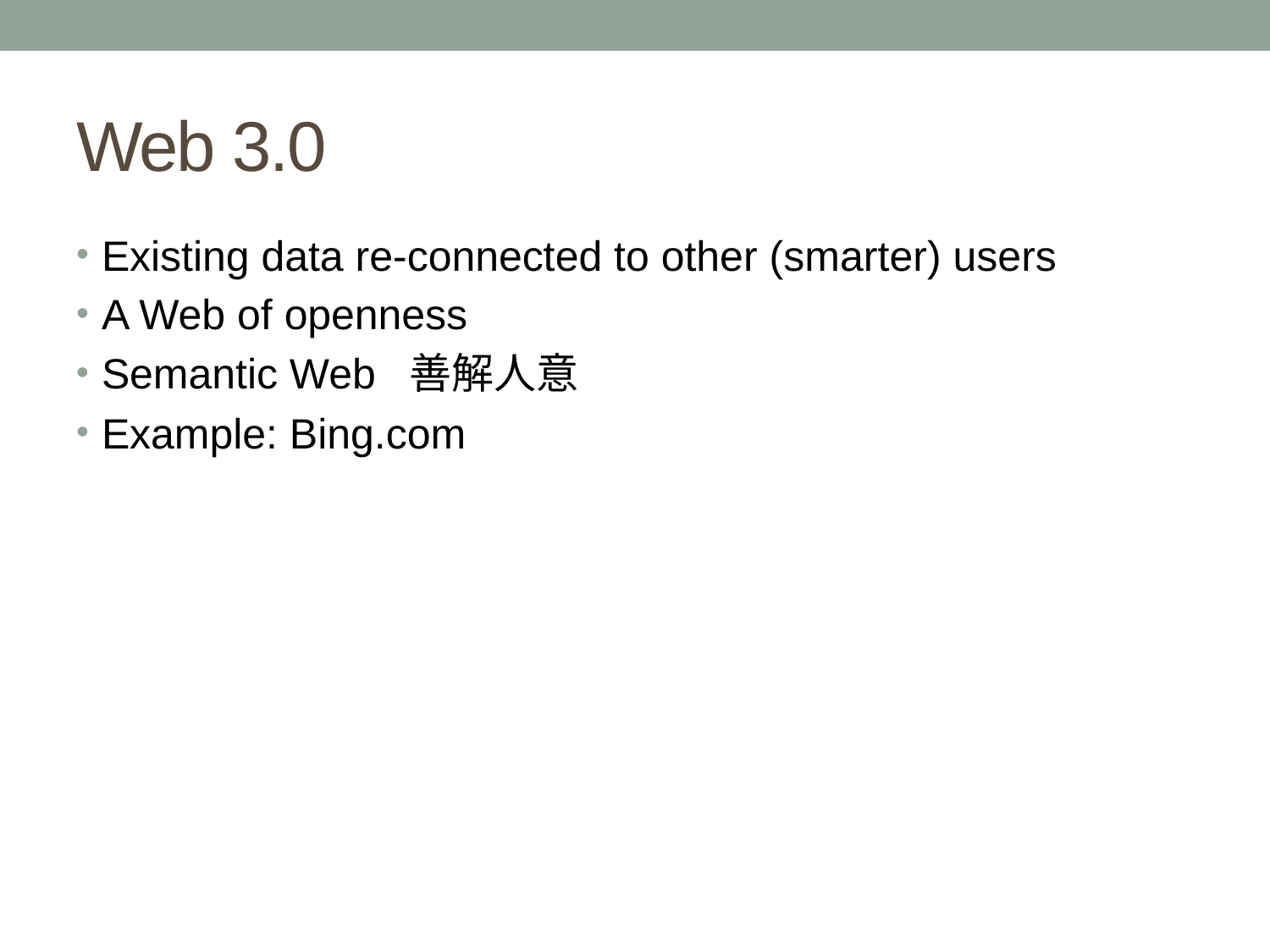

# Web 3.0
Existing data re-connected to other (smarter) users
A Web of openness
Semantic Web  善解人意
Example: Bing.com